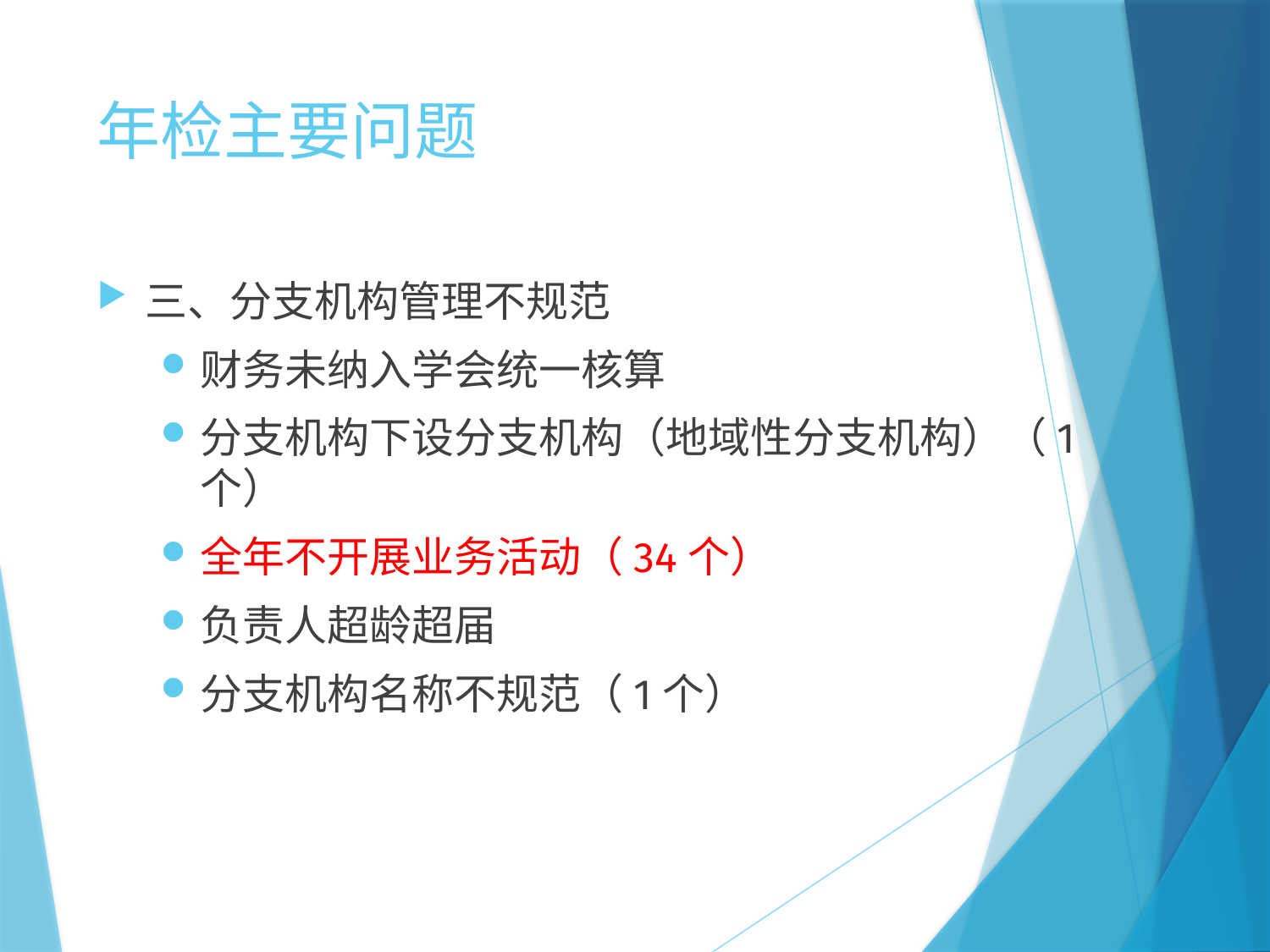

# 年检主要问题
三、分支机构管理不规范
财务未纳入学会统一核算
分支机构下设分支机构（地域性分支机构）（1个）
全年不开展业务活动（34个）
负责人超龄超届
分支机构名称不规范（1个）